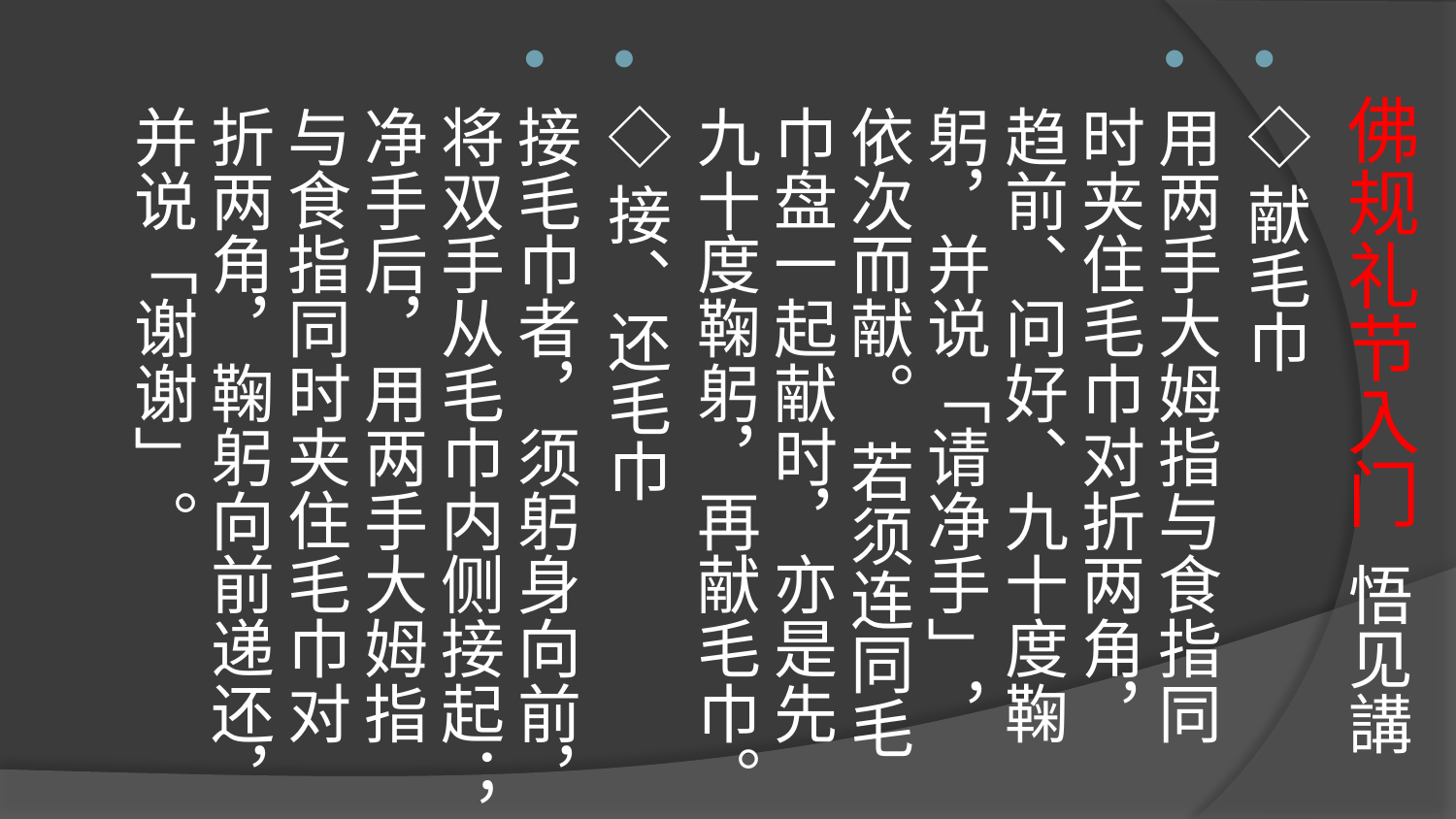

# 佛规礼节入门  悟见講
◇献毛巾
用两手大姆指与食指同时夹住毛巾对折两角，趋前、问好、九十度鞠躬，并说「请净手」，依次而献。 若须连同毛巾盘一起献时，亦是先九十度鞠躬，再献毛巾。
◇接、还毛巾
接毛巾者，须躬身向前，将双手从毛巾内侧接起；净手后，用两手大姆指与食指同时夹住毛巾对折两角，鞠躬向前递还，并说「谢谢」。